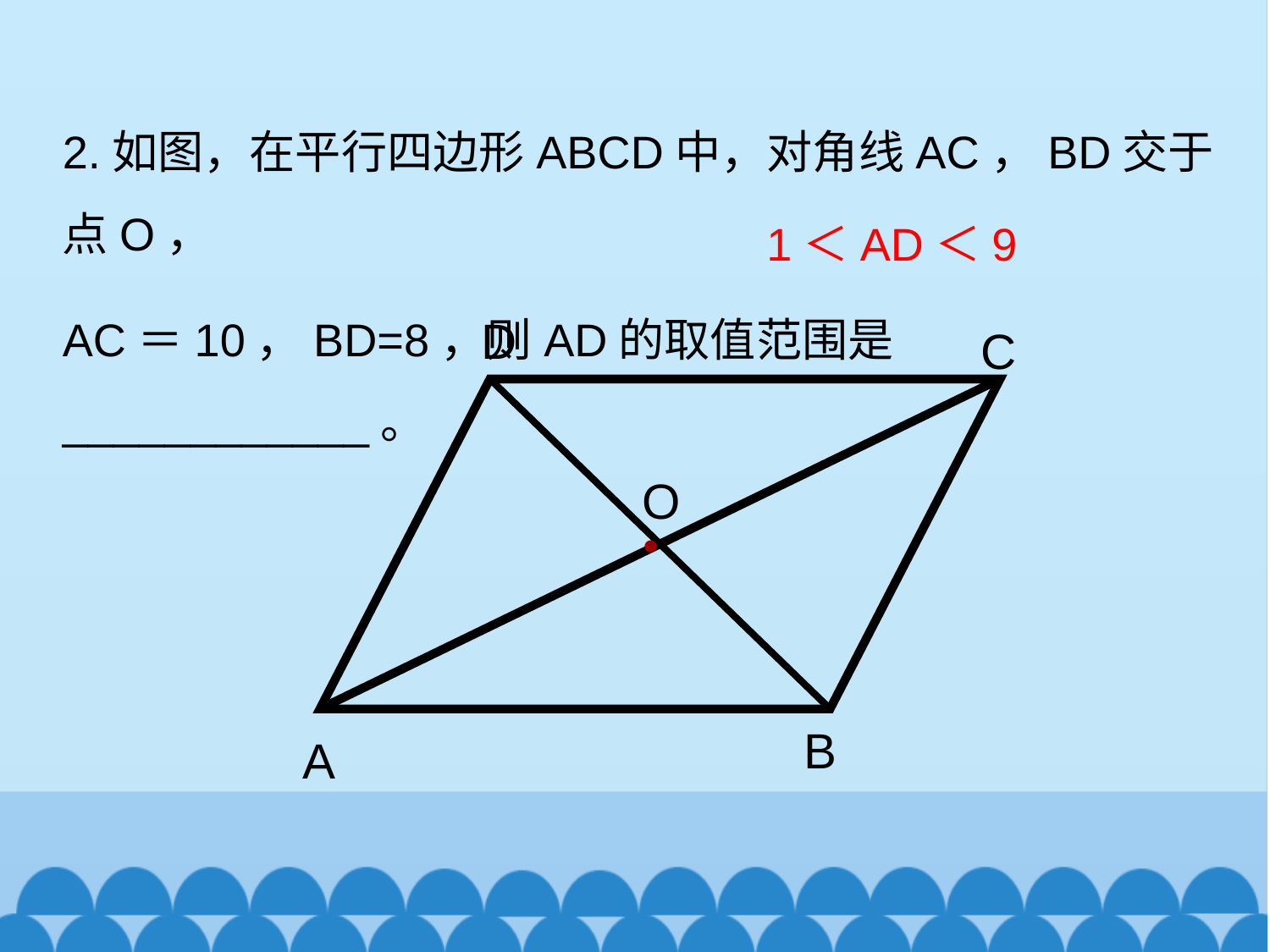

2.如图，在平行四边形ABCD中，对角线AC，BD交于点O，
AC＝10，BD=8，则AD的取值范围是____________。
1＜AD＜9
D
C

O
●
B
A